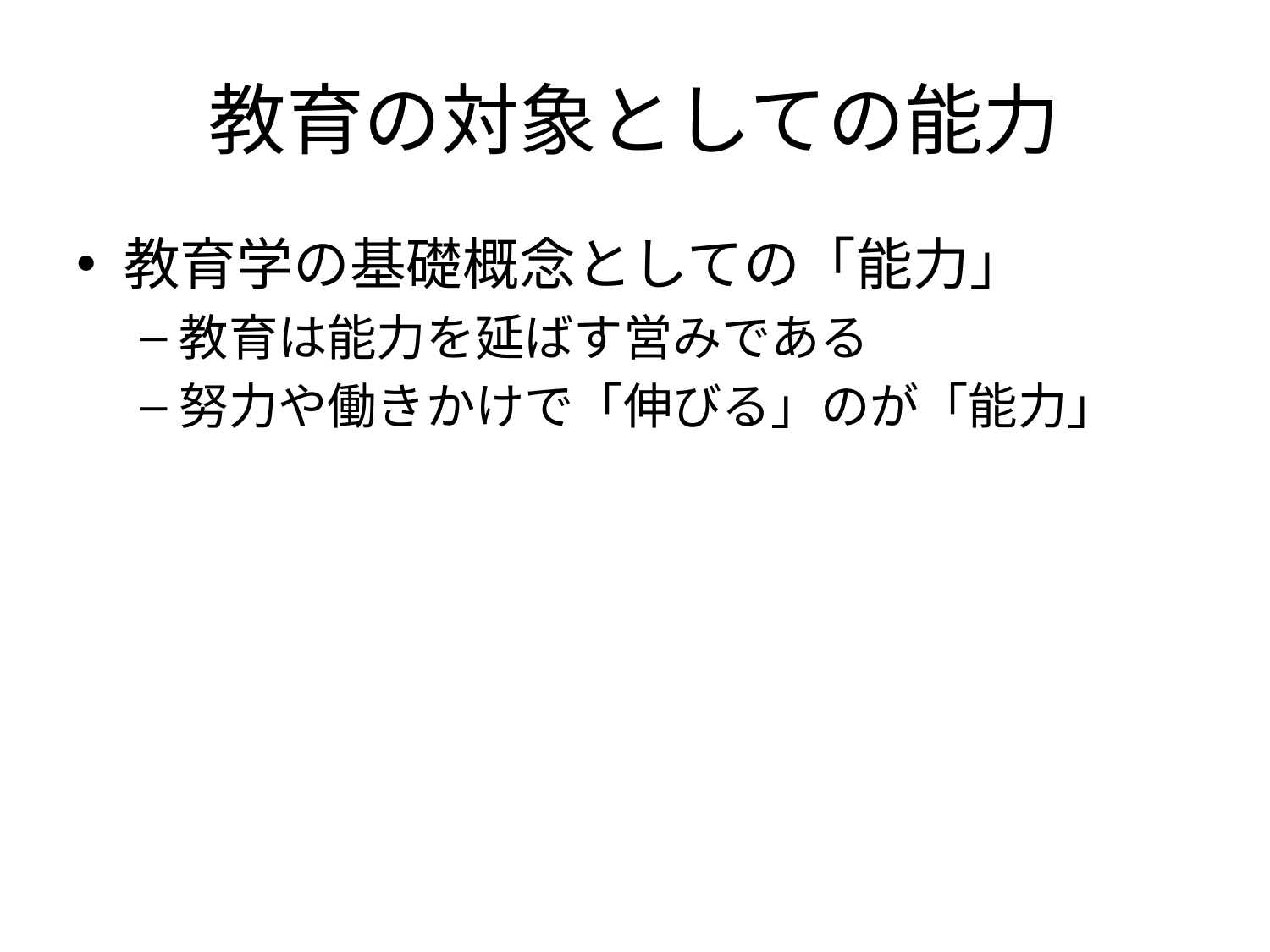

# 教育の対象としての能力
教育学の基礎概念としての「能力」
教育は能力を延ばす営みである
努力や働きかけで「伸びる」のが「能力」